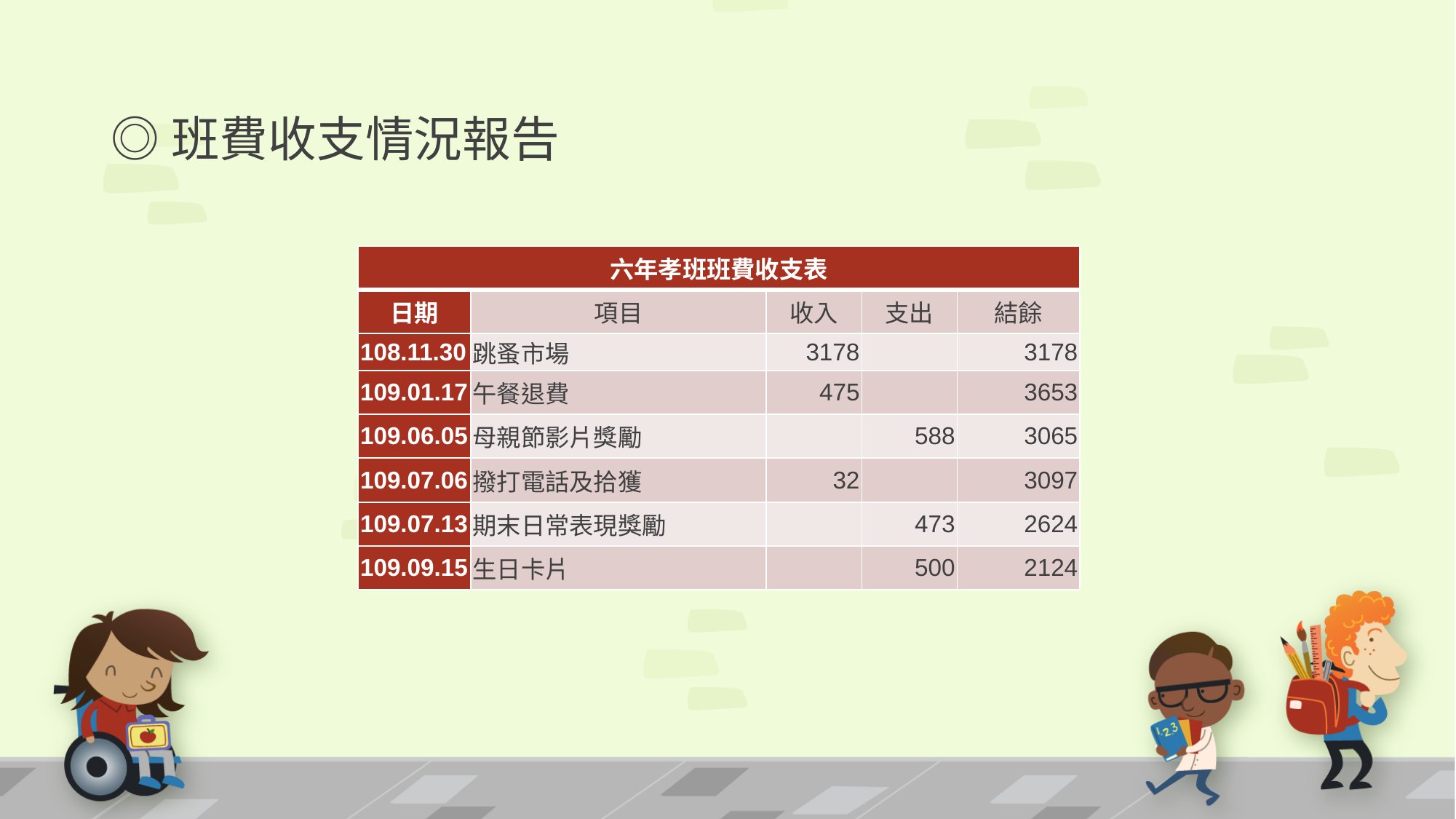

# ◎班費收支情況報告
| 六年孝班班費收支表 |  |  |  |  |
| --- | --- | --- | --- | --- |
| 日期 | 項目 | 收入 | 支出 | 結餘 |
| 108.11.30 | 跳蚤市場 | 3178 |  | 3178 |
| 109.01.17 | 午餐退費 | 475 |  | 3653 |
| 109.06.05 | 母親節影片獎勵 |  | 588 | 3065 |
| 109.07.06 | 撥打電話及拾獲 | 32 |  | 3097 |
| 109.07.13 | 期末日常表現獎勵 |  | 473 | 2624 |
| 109.09.15 | 生日卡片 |  | 500 | 2124 |